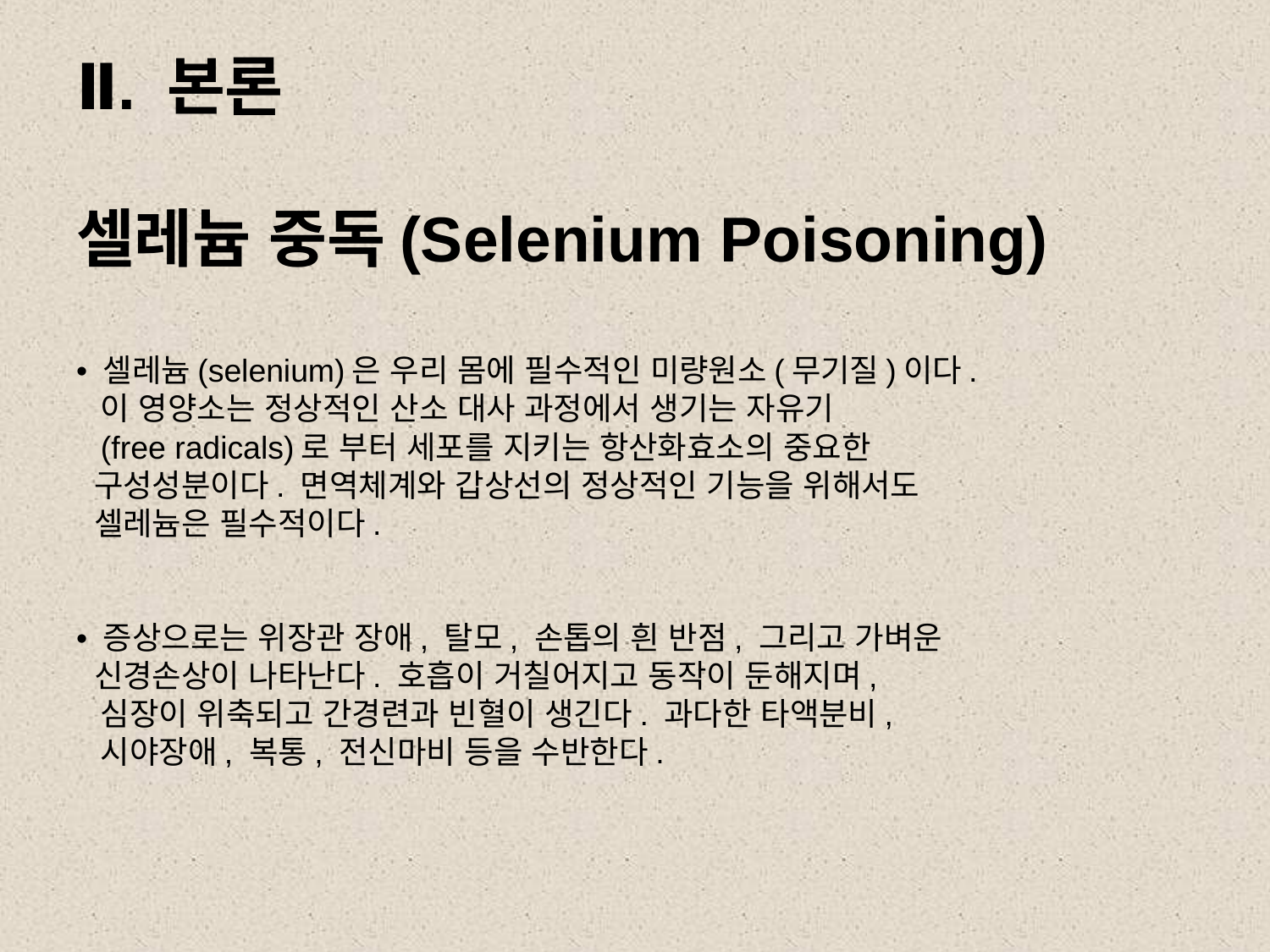

# Ⅱ. 본론 셀레늄 중독(Selenium Poisoning) • 셀레늄(selenium)은 우리 몸에 필수적인 미량원소(무기질)이다. 이 영양소는 정상적인 산소 대사 과정에서 생기는 자유기 (free radicals)로 부터 세포를 지키는 항산화효소의 중요한 구성성분이다. 면역체계와 갑상선의 정상적인 기능을 위해서도 셀레늄은 필수적이다. • 증상으로는 위장관 장애, 탈모, 손톱의 흰 반점, 그리고 가벼운 신경손상이 나타난다. 호흡이 거칠어지고 동작이 둔해지며, 심장이 위축되고 간경련과 빈혈이 생긴다. 과다한 타액분비, 시야장애, 복통, 전신마비 등을 수반한다.